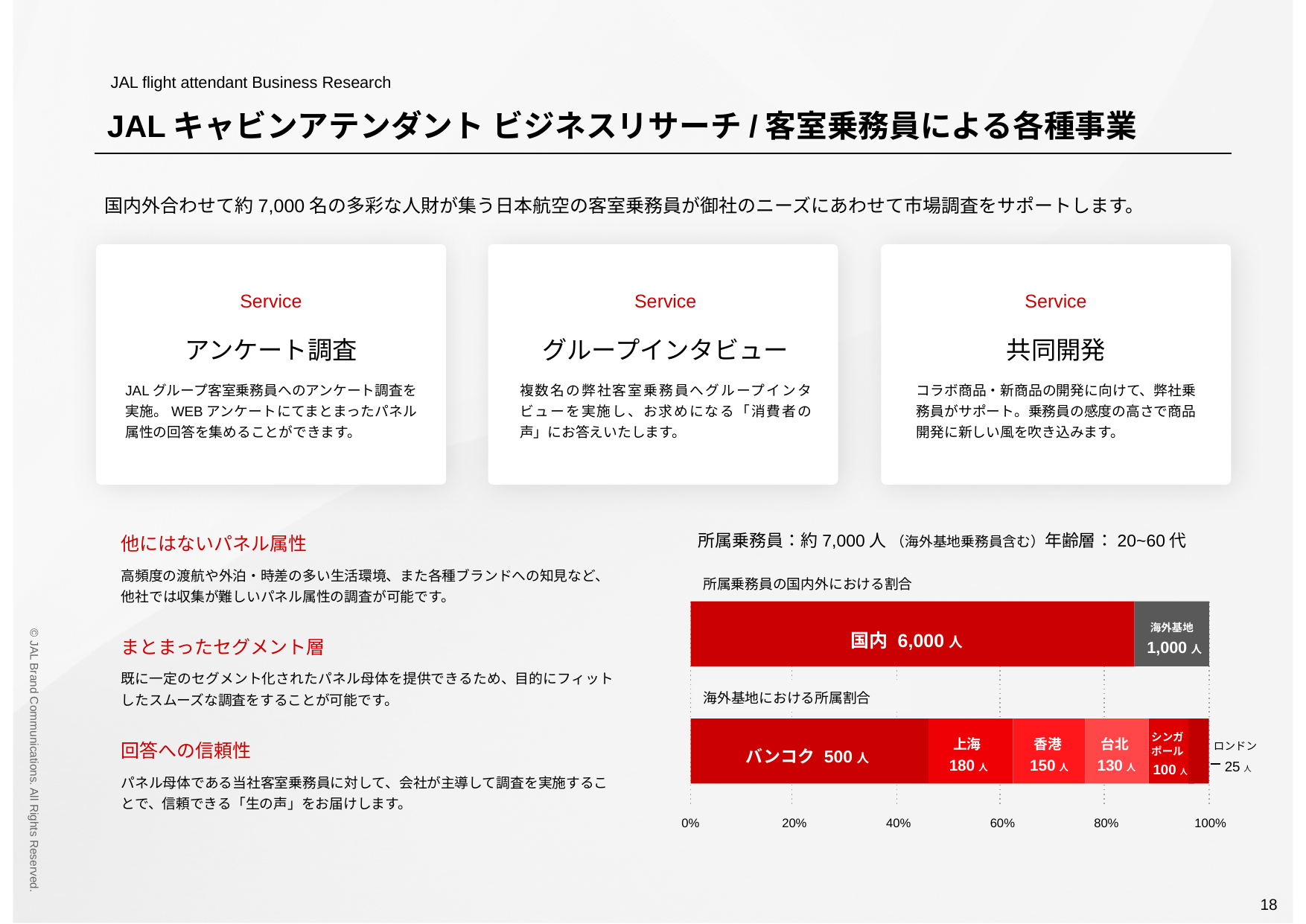

JAL flight attendant Business Research
JALキャビンアテンダント ビジネスリサーチ/客室乗務員による各種事業
国内外合わせて約7,000名の多彩な人財が集う日本航空の客室乗務員が御社のニーズにあわせて市場調査をサポートします。

Service
Service
Service
アンケート調査
グループインタビュー
共同開発
JALグループ客室乗務員へのアンケート調査を実施。WEBアンケートにてまとまったパネル属性の回答を集めることができます。
複数名の弊社客室乗務員へグループインタビューを実施し、お求めになる「消費者の声」にお答えいたします。
コラボ商品・新商品の開発に向けて、弊社乗務員がサポート。乗務員の感度の高さで商品開発に新しい風を吹き込みます。
他にはないパネル属性
高頻度の渡航や外泊・時差の多い生活環境、また各種ブランドへの知見など、他社では収集が難しいパネル属性の調査が可能です。
所属乗務員：約7,000人 （海外基地乗務員含む）年齢層：20~60代
所属乗務員の国内外における割合

海外基地
国内 6,000人
まとまったセグメント層
既に一定のセグメント化されたパネル母体を提供できるため、目的にフィットしたスムーズな調査をすることが可能です。
1,000人
海外基地における所属割合

上海
香港
台北
シンガ
ポール
回答への信頼性
パネル母体である当社客室乗務員に対して、会社が主導して調査を実施することで、信頼できる「生の声」をお届けします。
バンコク 500人
ロンドン
180人
150人
130人
25人
100人
0%
20%
40%
60%
80%
100%
18